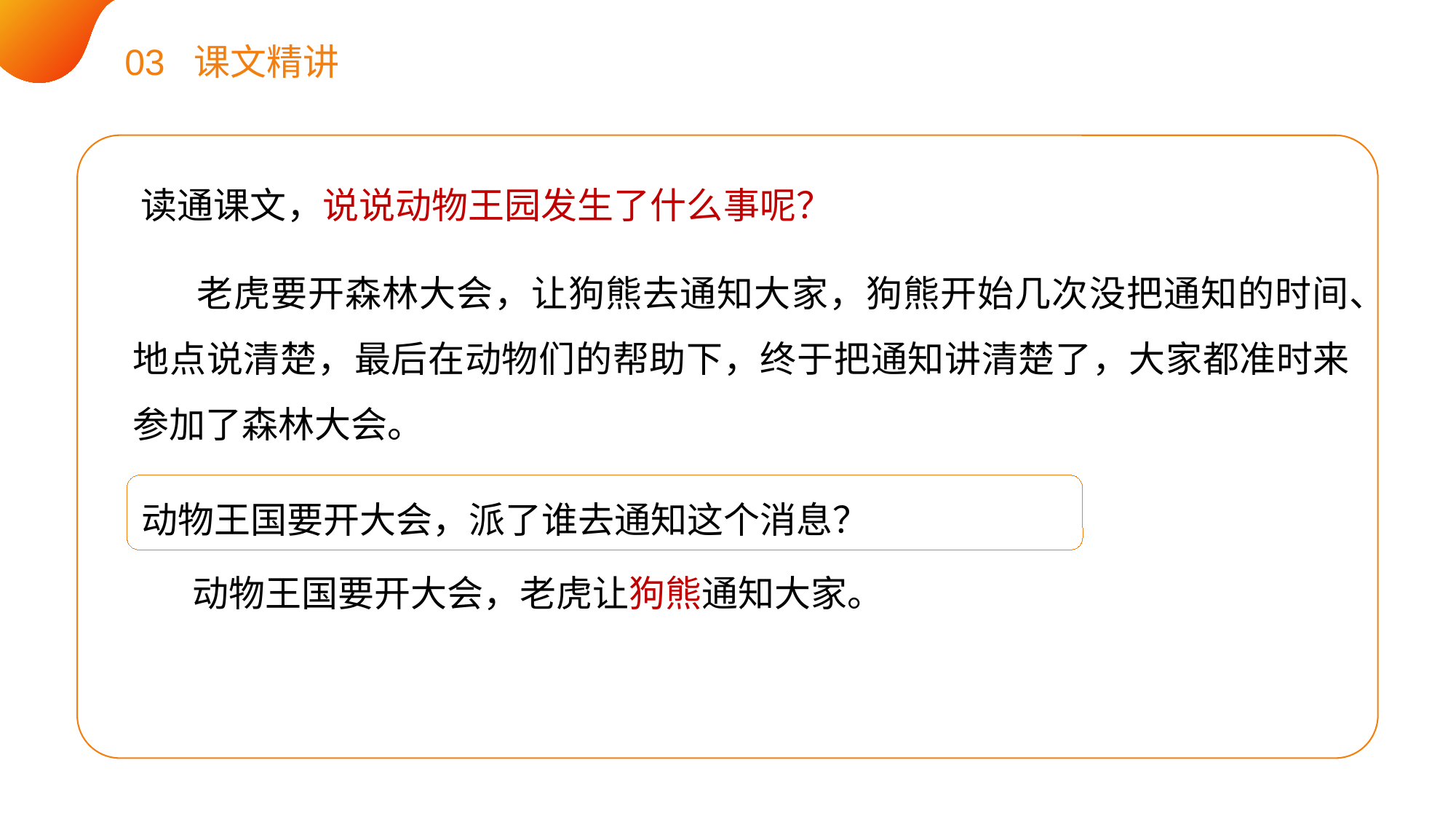

03  课文精讲
读通课文，说说动物王园发生了什么事呢？
      老虎要开森林大会，让狗熊去通知大家，狗熊开始几次没把通知的时间、地点说清楚，最后在动物们的帮助下，终于把通知讲清楚了，大家都准时来参加了森林大会。
动物王国要开大会，派了谁去通知这个消息？
动物王国要开大会，老虎让狗熊通知大家。